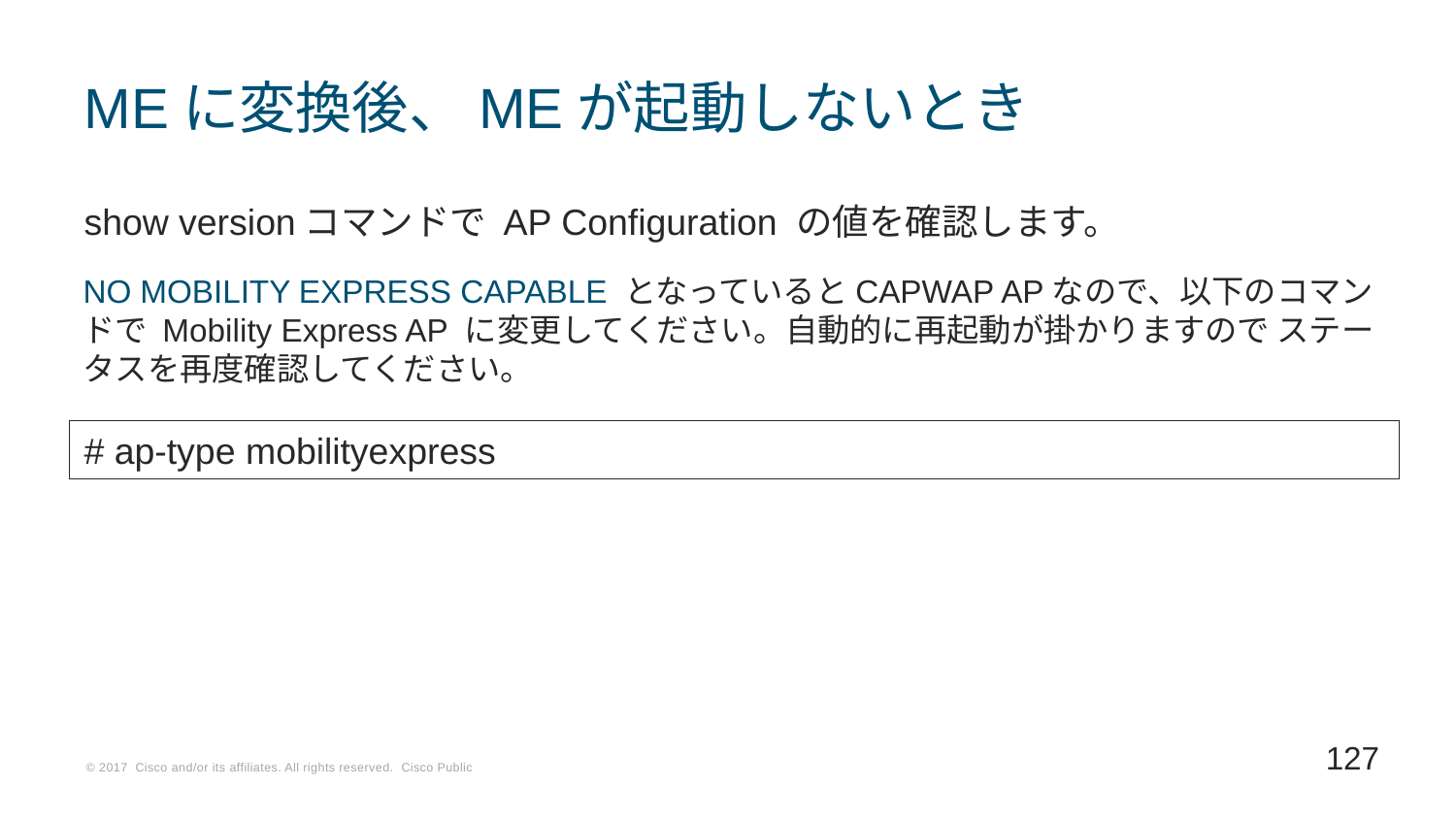

# MEに変換後、MEが起動しないとき
show versionコマンドで AP Configuration の値を確認します。
NO MOBILITY EXPRESS CAPABLE となっているとCAPWAP APなので、以下のコマンドで Mobility Express AP に変更してください。自動的に再起動が掛かりますので ステータスを再度確認してください。
# ap-type mobilityexpress